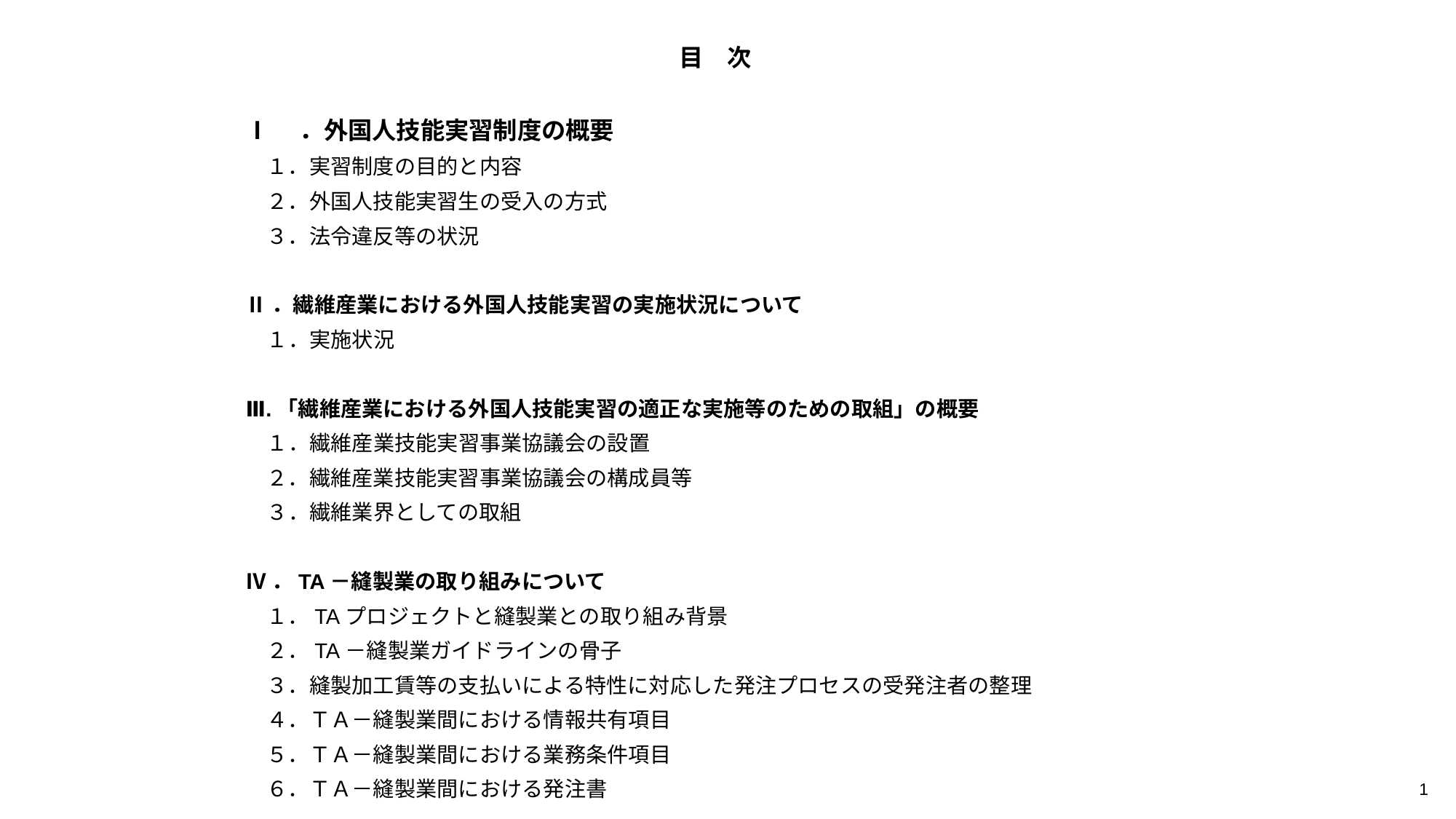

目　次
Ⅰ　．外国人技能実習制度の概要
　１．実習制度の目的と内容
　２．外国人技能実習生の受入の方式
　３．法令違反等の状況

Ⅱ．繊維産業における外国人技能実習の実施状況について
　１．実施状況

Ⅲ.「繊維産業における外国人技能実習の適正な実施等のための取組」の概要
　１．繊維産業技能実習事業協議会の設置
　２．繊維産業技能実習事業協議会の構成員等
　３．繊維業界としての取組

Ⅳ．TA－縫製業の取り組みについて
　１．TAプロジェクトと縫製業との取り組み背景
　２．TA－縫製業ガイドラインの骨子
　３．縫製加工賃等の支払いによる特性に対応した発注プロセスの受発注者の整理
　４．ＴＡ－縫製業間における情報共有項目
　５．ＴＡ－縫製業間における業務条件項目
　６．ＴＡ－縫製業間における発注書
1